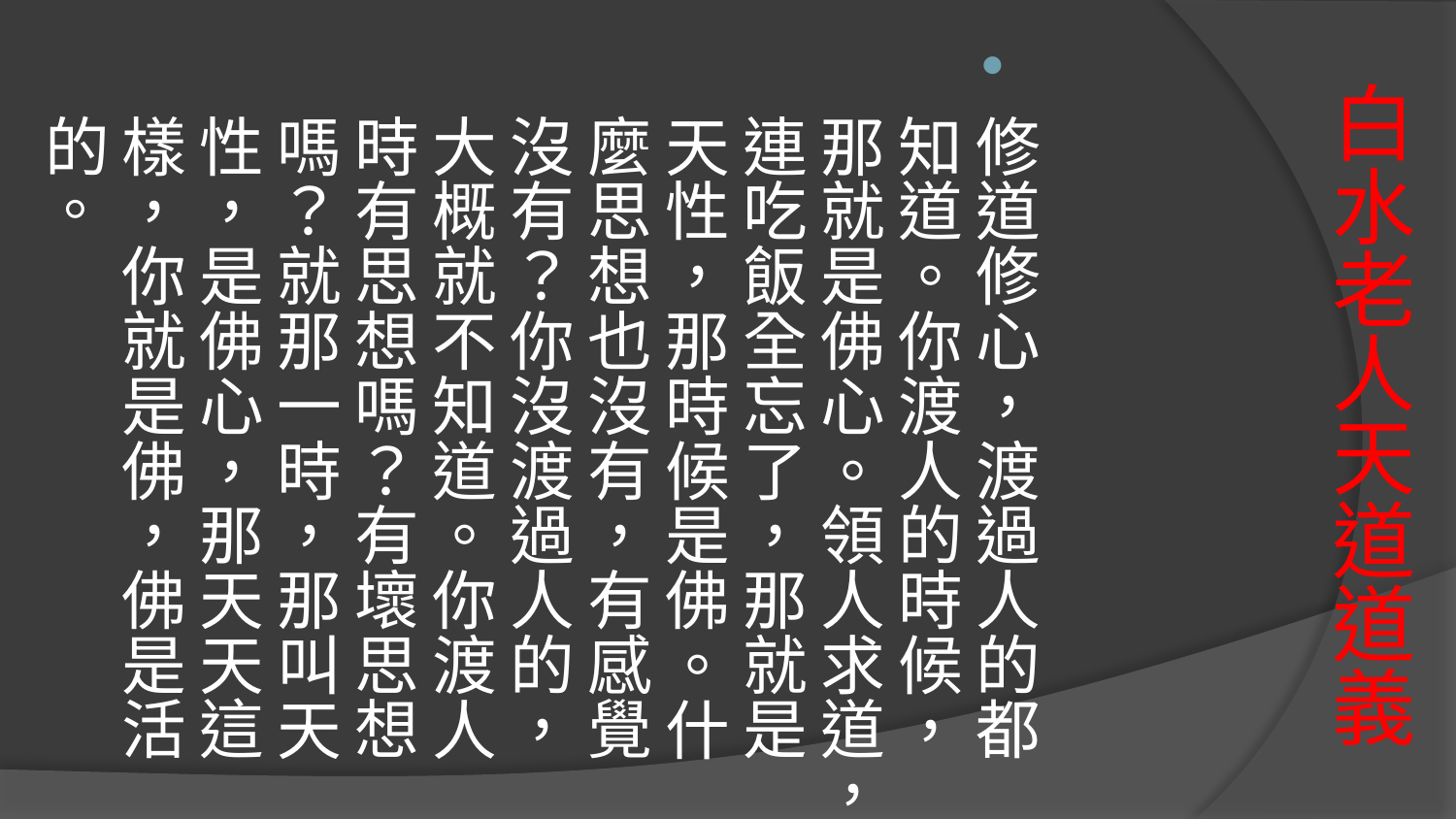

修道修心，渡過人的都知道。你渡人的時候，那就是佛心。領人求道，連吃飯全忘了，那就是天性，那時候是佛。什麼思想也沒有，有感覺沒有？你沒渡過人的，大概就不知道。你渡人時有思想嗎？有壞思想嗎？就那一時，那叫天性，是佛心，那天天這樣，你就是佛，佛是活的。
# 白水老人天道道義